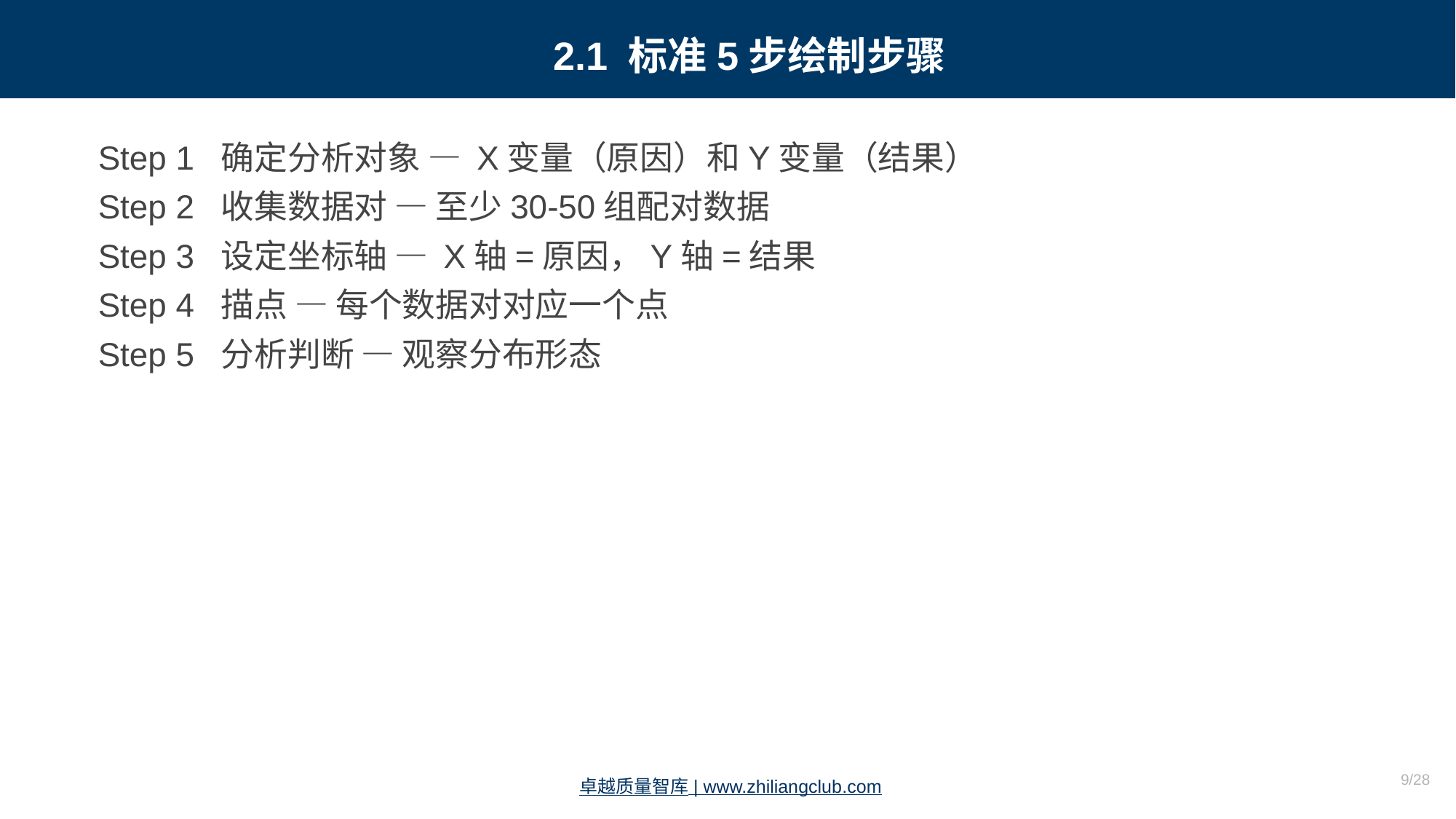

2.1 标准5步绘制步骤
Step 1  确定分析对象 — X变量（原因）和Y变量（结果）
Step 2  收集数据对 — 至少30-50组配对数据
Step 3  设定坐标轴 — X轴=原因，Y轴=结果
Step 4  描点 — 每个数据对对应一个点
Step 5  分析判断 — 观察分布形态
9/28